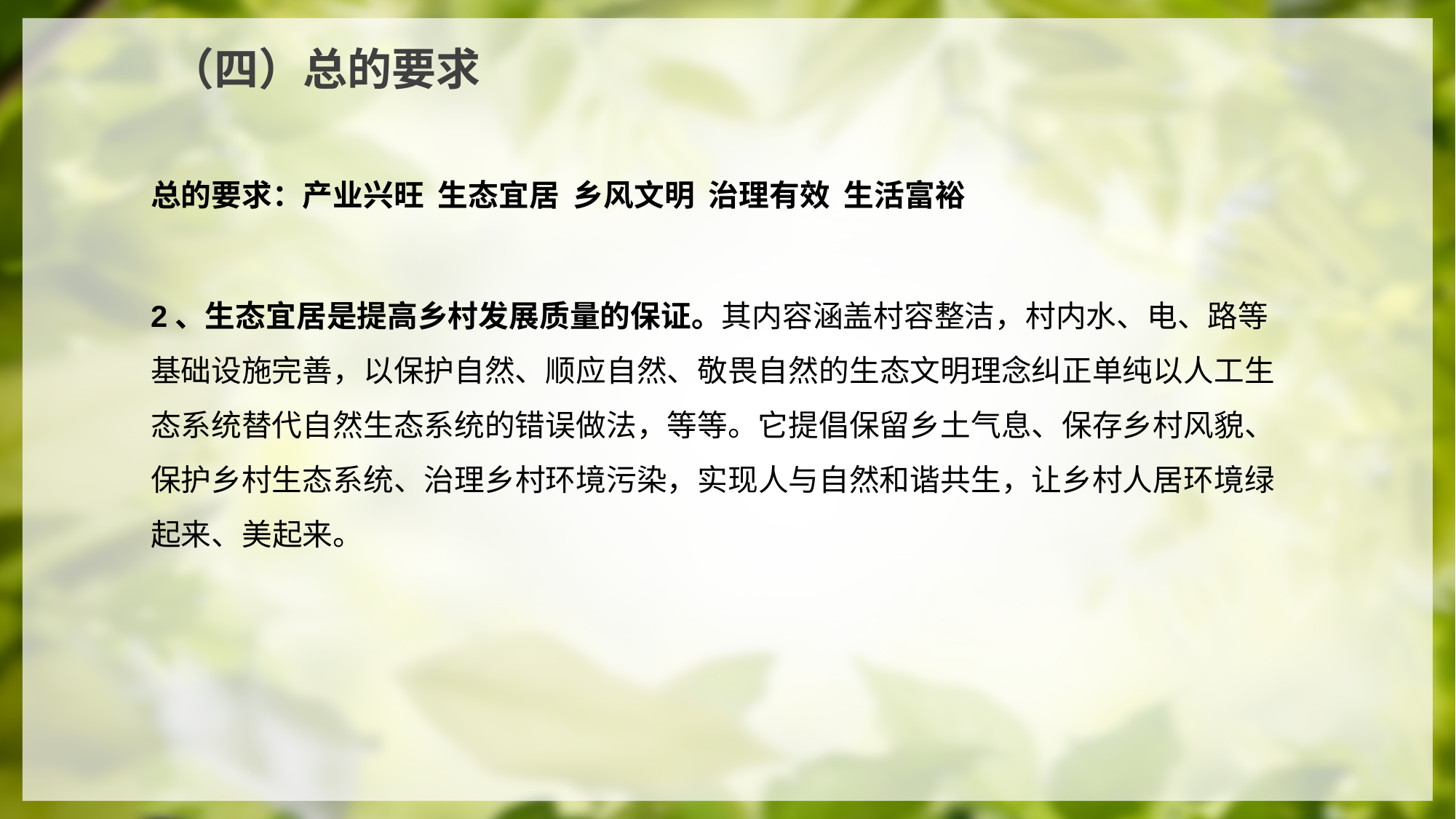

（四）总的要求
总的要求：产业兴旺  生态宜居  乡风文明  治理有效  生活富裕

2、生态宜居是提高乡村发展质量的保证。其内容涵盖村容整洁，村内水、电、路等基础设施完善，以保护自然、顺应自然、敬畏自然的生态文明理念纠正单纯以人工生态系统替代自然生态系统的错误做法，等等。它提倡保留乡土气息、保存乡村风貌、保护乡村生态系统、治理乡村环境污染，实现人与自然和谐共生，让乡村人居环境绿起来、美起来。